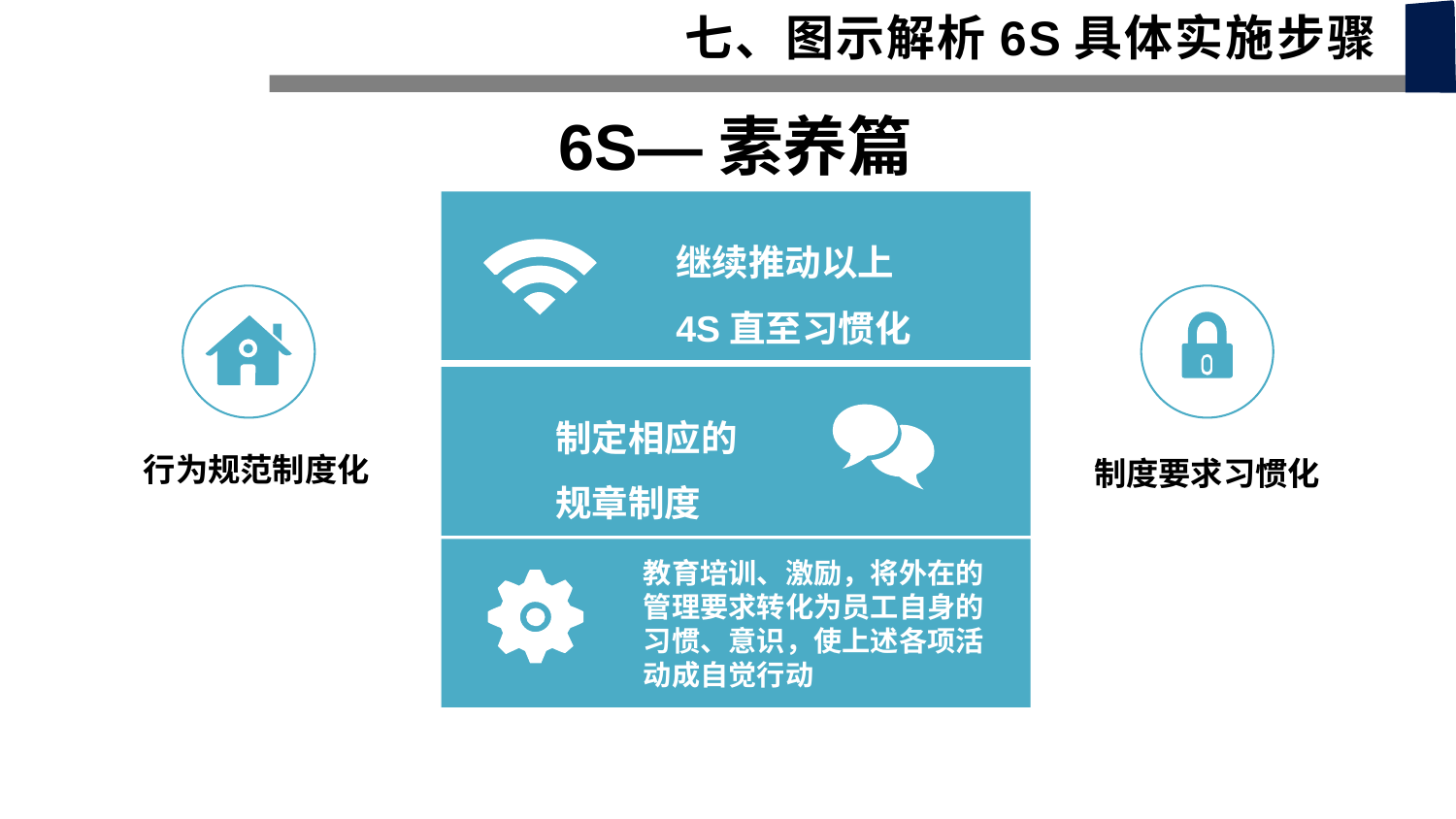

七、图示解析6S具体实施步骤
6S—素养篇

继续推动以上4S直至习惯化

制定相应的规章制度

行为规范制度化
制度要求习惯化

教育培训、激励，将外在的管理要求转化为员工自身的习惯、意识，使上述各项活动成自觉行动